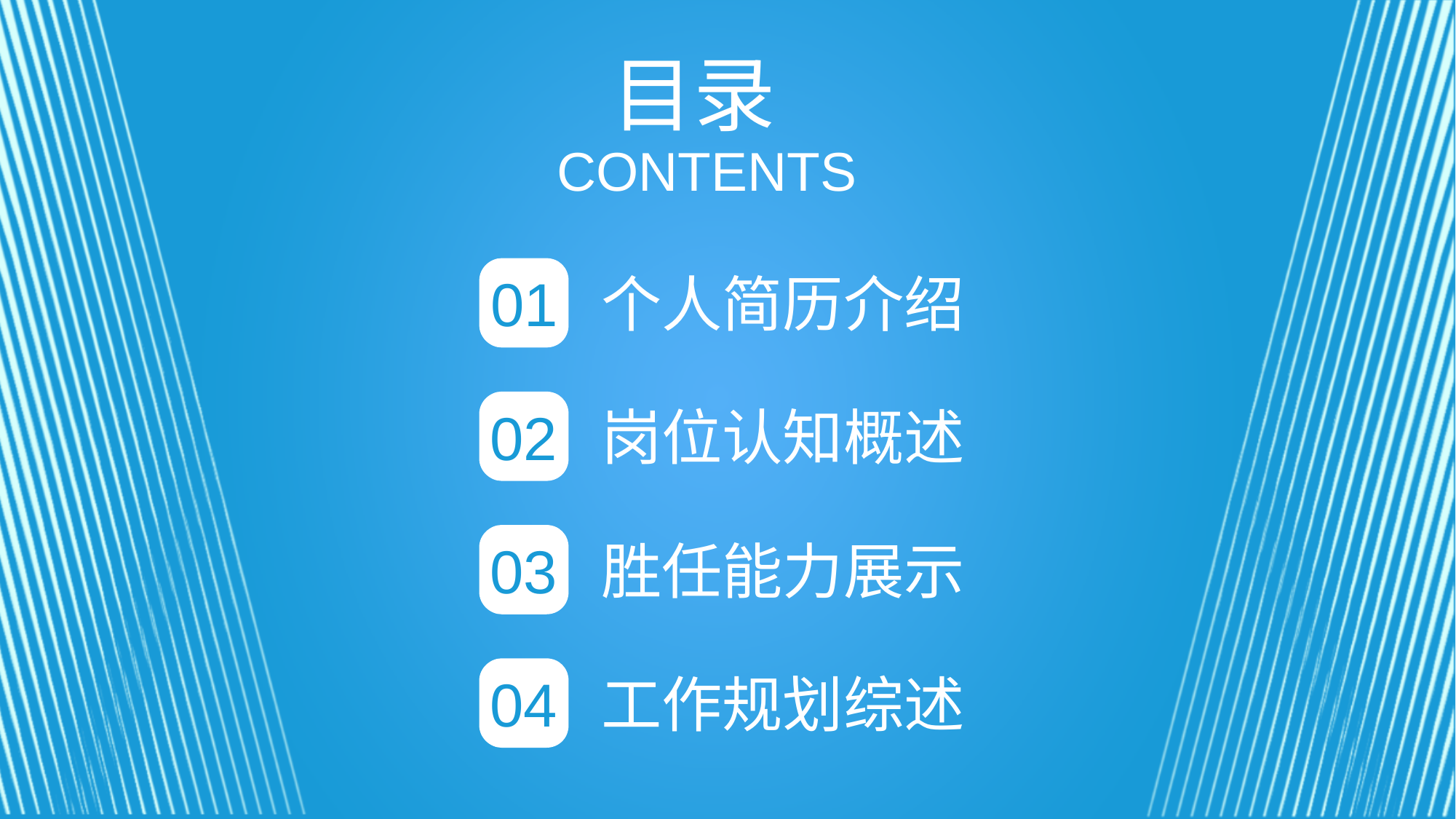

目录
CONTENTS

01
个人简历介绍

02
岗位认知概述

03
胜任能力展示

04
工作规划综述